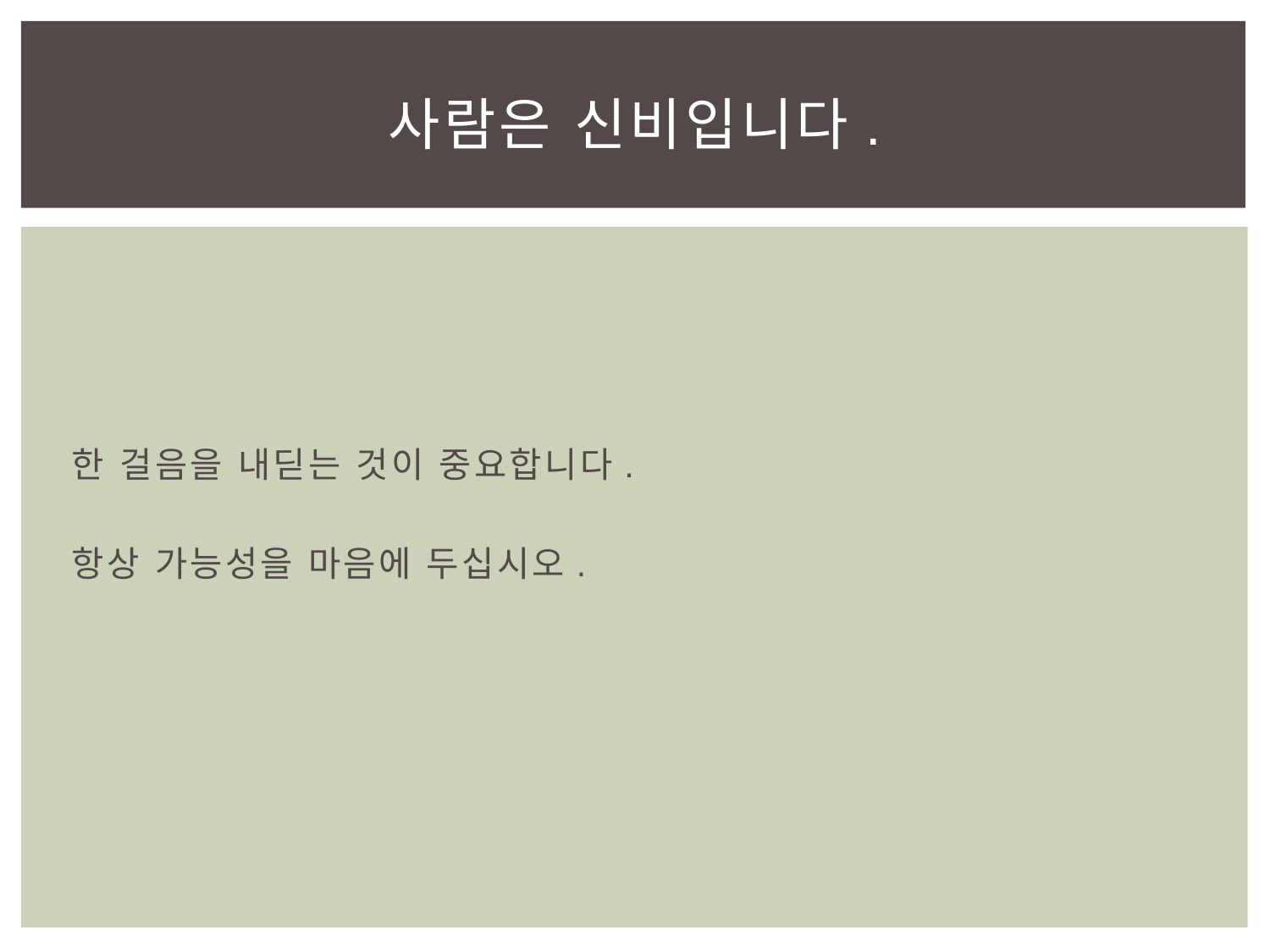

# 사람은 신비입니다.

한 걸음을 내딛는 것이 중요합니다.

항상 가능성을 마음에 두십시오.